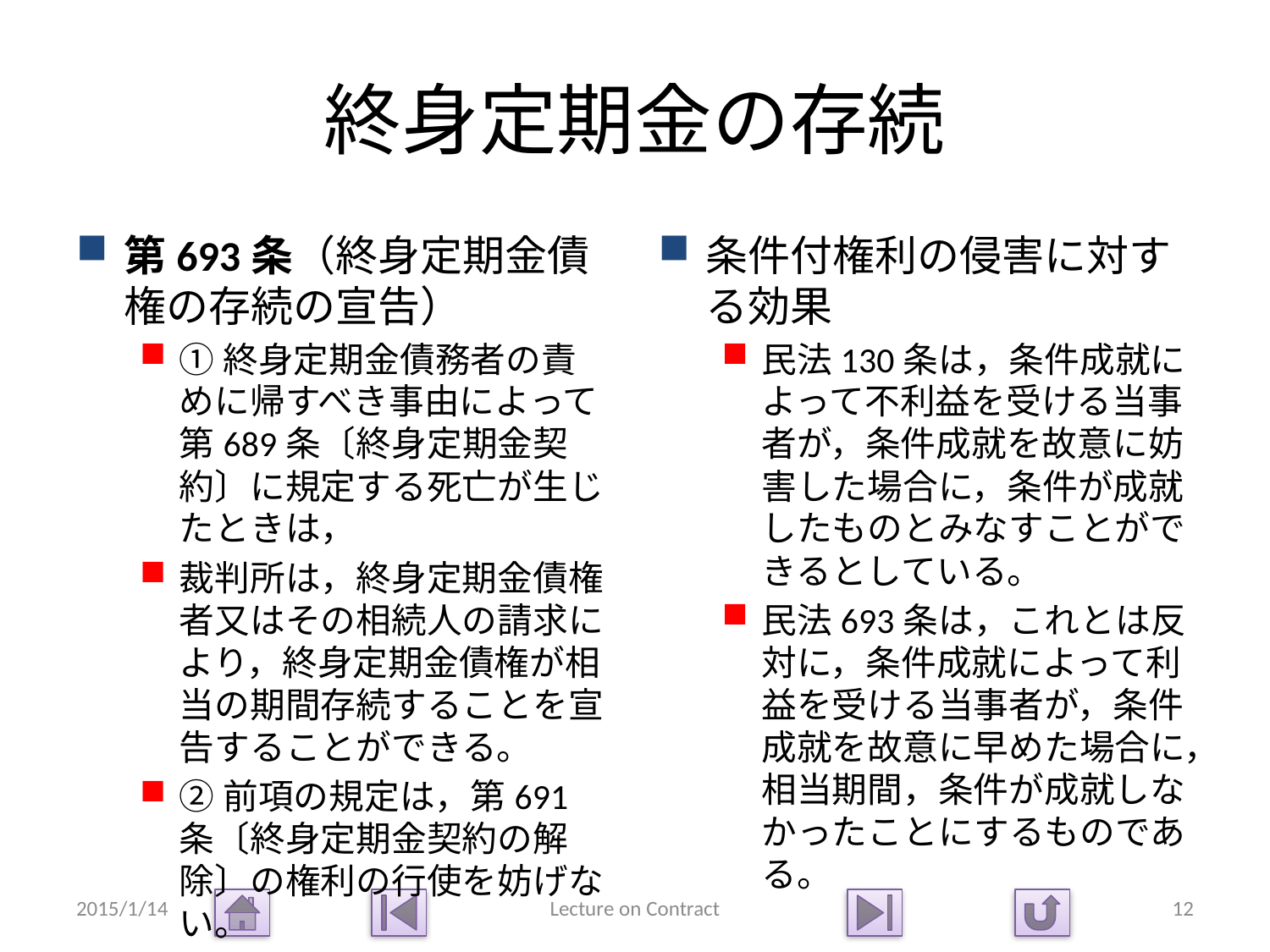

# 終身定期金の存続
第693条（終身定期金債権の存続の宣告）
①終身定期金債務者の責めに帰すべき事由によって第689条〔終身定期金契約〕に規定する死亡が生じたときは，
裁判所は，終身定期金債権者又はその相続人の請求により，終身定期金債権が相当の期間存続することを宣告することができる。
②前項の規定は，第691条〔終身定期金契約の解除〕の権利の行使を妨げない。
条件付権利の侵害に対する効果
民法130条は，条件成就によって不利益を受ける当事者が，条件成就を故意に妨害した場合に，条件が成就したものとみなすことができるとしている。
民法693条は，これとは反対に，条件成就によって利益を受ける当事者が，条件成就を故意に早めた場合に，相当期間，条件が成就しなかったことにするものである。
2015/1/14
Lecture on Contract
12